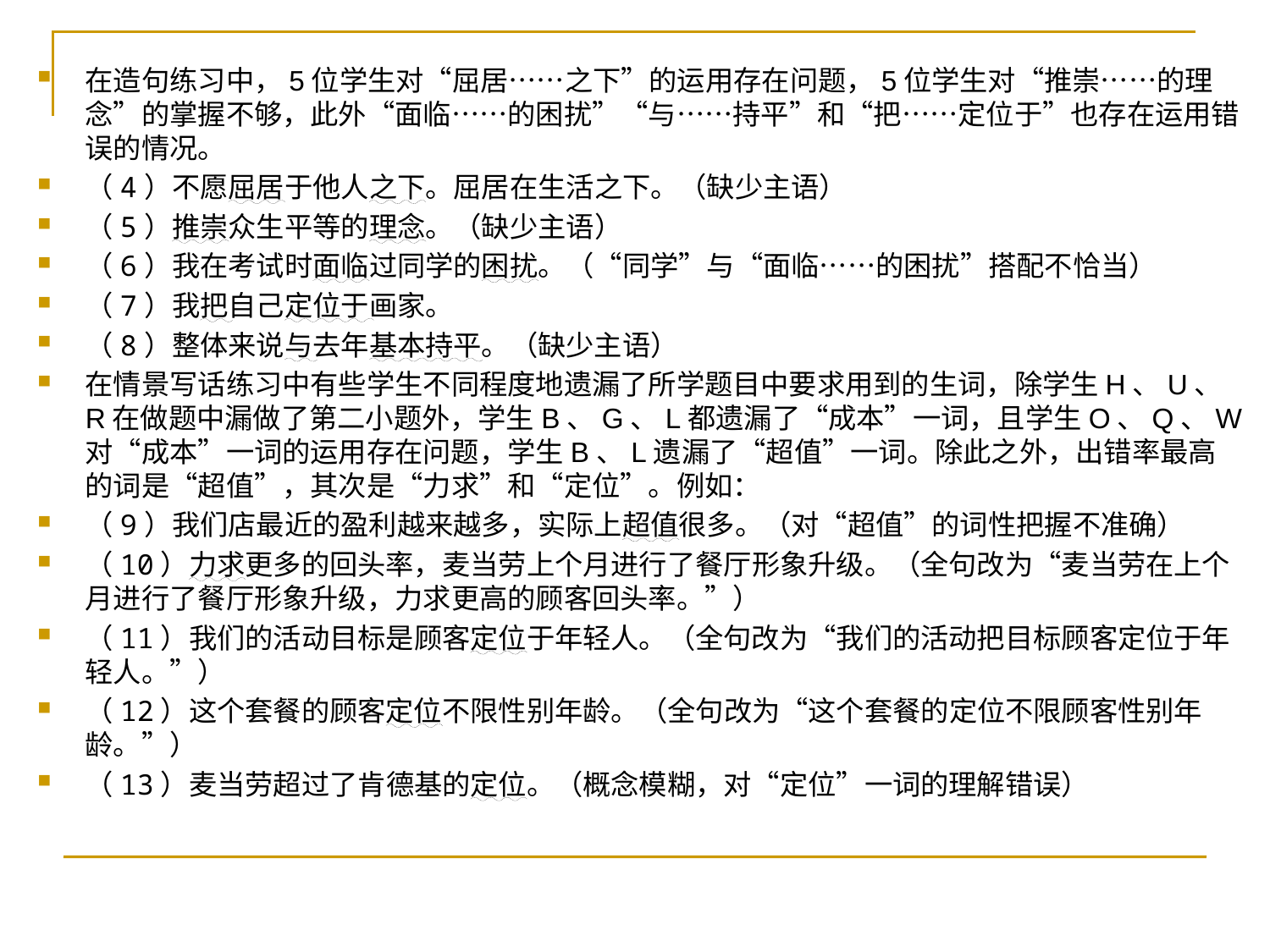

在造句练习中，5位学生对“屈居……之下”的运用存在问题，5位学生对“推崇……的理念”的掌握不够，此外“面临……的困扰”“与……持平”和“把……定位于”也存在运用错误的情况。
（4）不愿屈居于他人之下。屈居在生活之下。（缺少主语）
（5）推崇众生平等的理念。（缺少主语）
（6）我在考试时面临过同学的困扰。（“同学”与“面临……的困扰”搭配不恰当）
（7）我把自己定位于画家。
（8）整体来说与去年基本持平。（缺少主语）
在情景写话练习中有些学生不同程度地遗漏了所学题目中要求用到的生词，除学生H、U、R在做题中漏做了第二小题外，学生B、G、L都遗漏了“成本”一词，且学生O、Q、W对“成本”一词的运用存在问题，学生B、L遗漏了“超值”一词。除此之外，出错率最高的词是“超值”，其次是“力求”和“定位”。例如：
（9）我们店最近的盈利越来越多，实际上超值很多。（对“超值”的词性把握不准确）
（10）力求更多的回头率，麦当劳上个月进行了餐厅形象升级。（全句改为“麦当劳在上个月进行了餐厅形象升级，力求更高的顾客回头率。”）
（11）我们的活动目标是顾客定位于年轻人。（全句改为“我们的活动把目标顾客定位于年轻人。”）
（12）这个套餐的顾客定位不限性别年龄。（全句改为“这个套餐的定位不限顾客性别年龄。”）
（13）麦当劳超过了肯德基的定位。（概念模糊，对“定位”一词的理解错误）